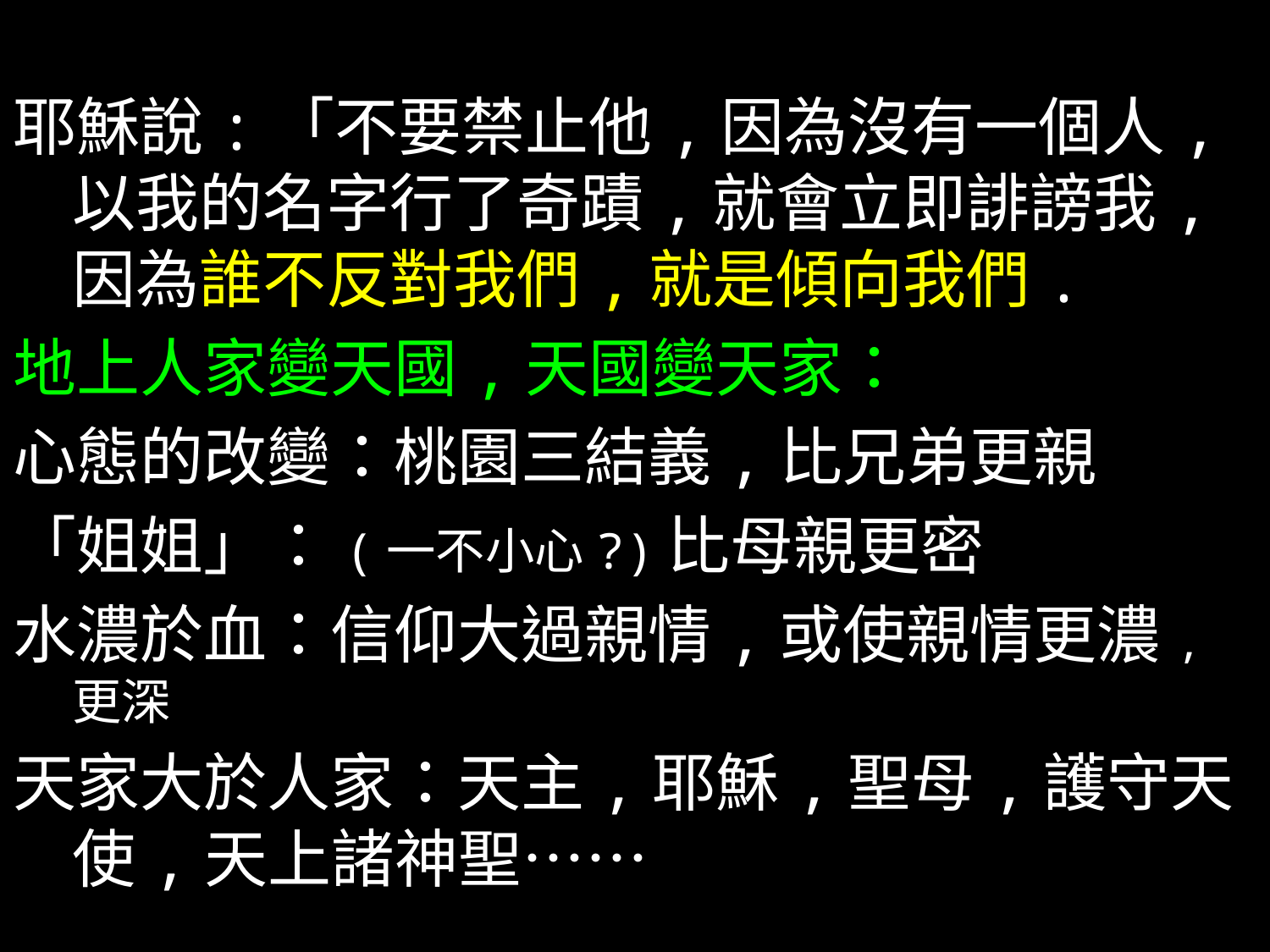

耶穌說:「不要禁止他,因為沒有一個人,以我的名字行了奇蹟,就會立即誹謗我,因為誰不反對我們,就是傾向我們.
地上人家變天國,天國變天家：
心態的改變：桃園三結義,比兄弟更親
「姐姐」：(一不小心?)比母親更密
水濃於血：信仰大過親情,或使親情更濃,更深
天家大於人家：天主,耶穌,聖母,護守天使,天上諸神聖……